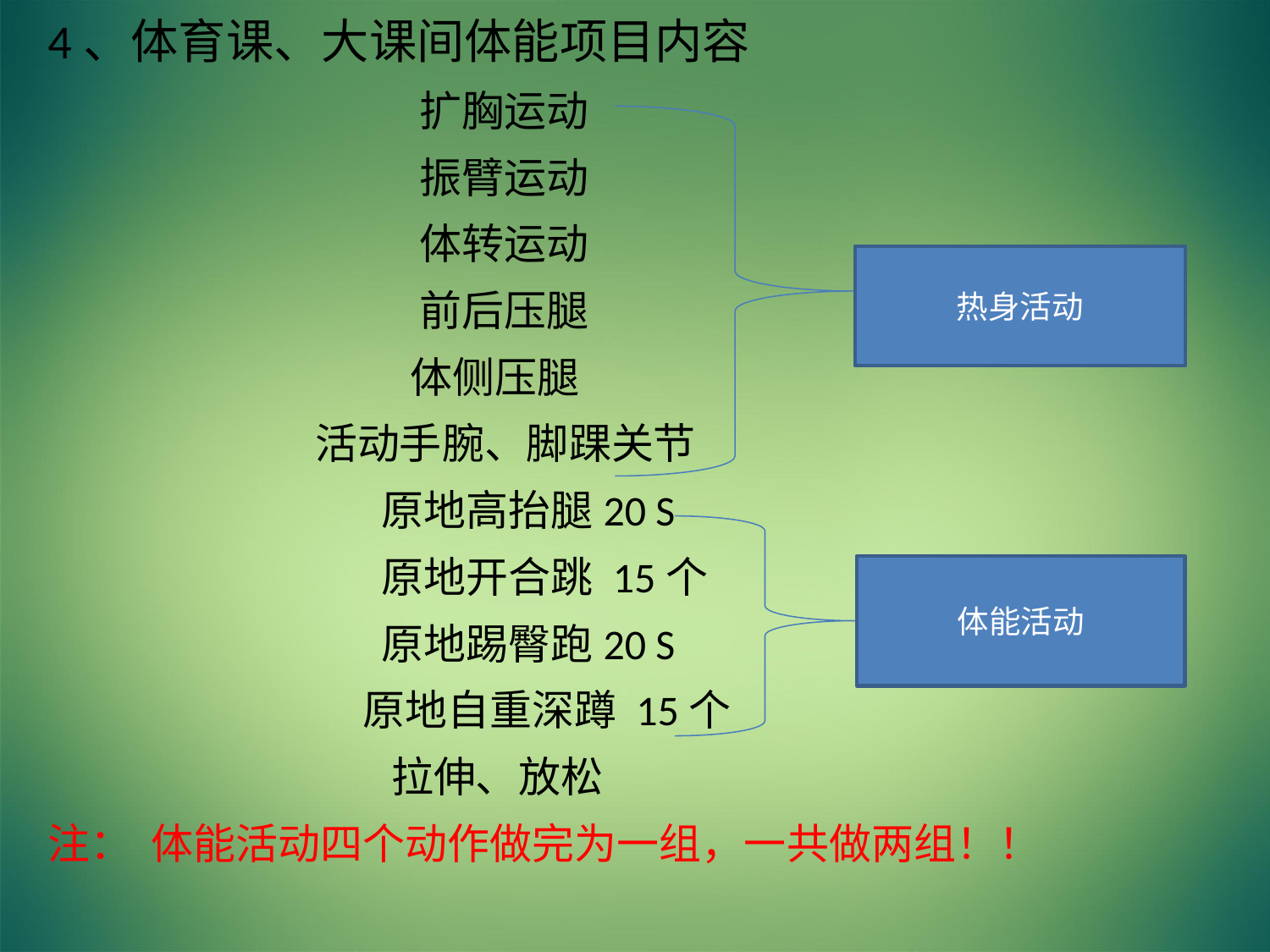

4、体育课、大课间体能项目内容
                                      扩胸运动
                                      振臂运动
                                      体转运动
                                      前后压腿
                                     体侧压腿
                           活动手腕、脚踝关节
                                  原地高抬腿20 S
                                  原地开合跳 15个
                                  原地踢臀跑20 S
                                原地自重深蹲 15个
                                   拉伸、放松
注：  体能活动四个动作做完为一组，一共做两组！！

热身活动

体能活动